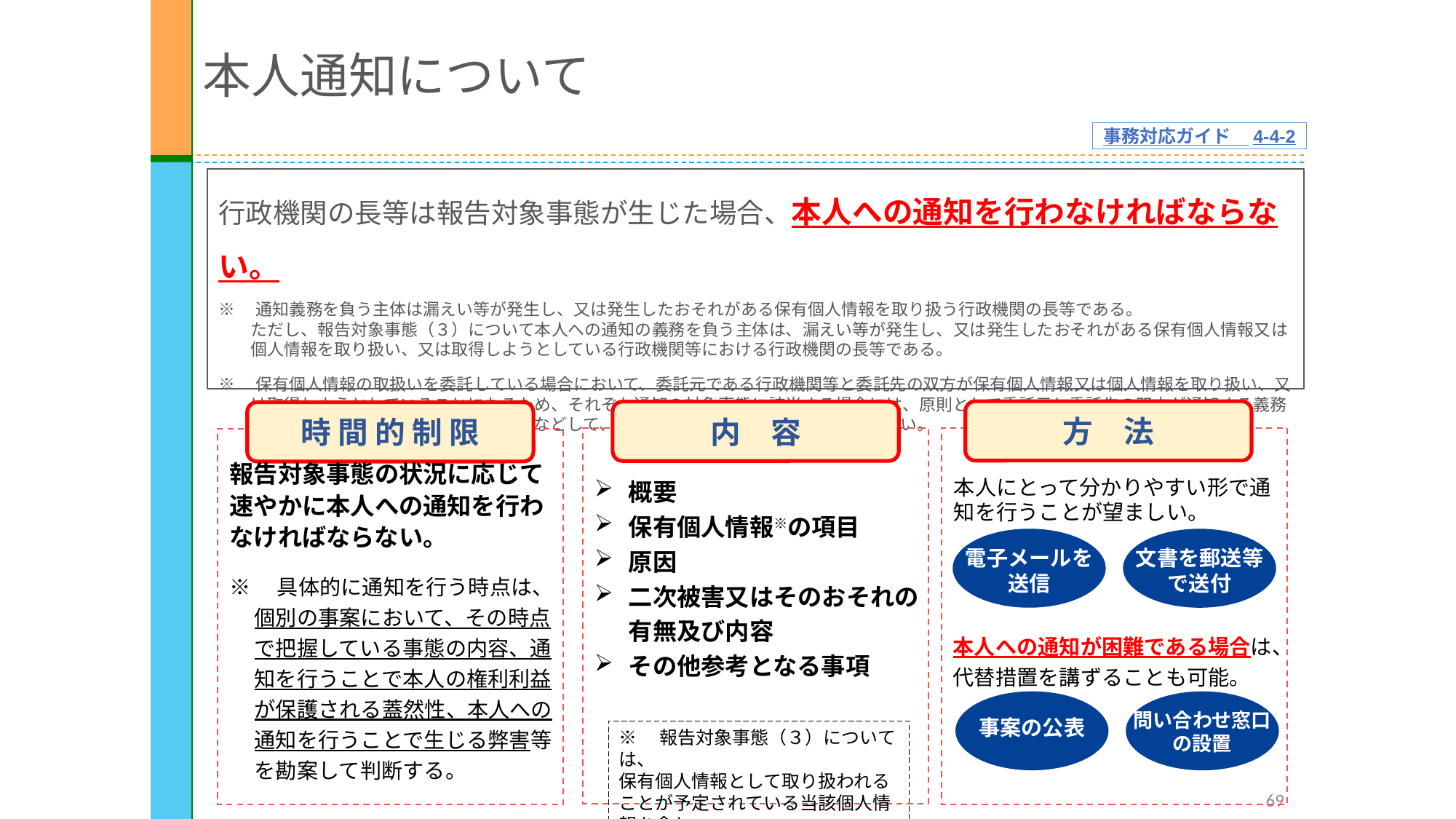

本人通知について
事務対応ガイド　4-4-2

行政機関の長等は報告対象事態が生じた場合、本人への通知を行わなければならない。
※　通知義務を負う主体は漏えい等が発生し、又は発生したおそれがある保有個人情報を取り扱う行政機関の長等である。
ただし、報告対象事態（３）について本人への通知の義務を負う主体は、漏えい等が発生し、又は発生したおそれがある保有個人情報又は個人情報を取り扱い、又は取得しようとしている行政機関等における行政機関の長等である。
※　保有個人情報の取扱いを委託している場合において、委託元である行政機関等と委託先の双方が保有個人情報又は個人情報を取り扱い、又は取得しようとしていることになるため、それぞれ通知の対象事態に該当する場合には、原則として委託元と委託先の双方が通知する義務を負う。委託元及び委託先は連携するなどして、適切な方法で通知を行うことが望ましい。
方　法
内　容
時 間 的 制 限

報告対象事態の状況に応じて速やかに本人への通知を行わなければならない。

※　具体的に通知を行う時点は、個別の事案において、その時点で把握している事態の内容、通知を行うことで本人の権利利益が保護される蓋然性、本人への通知を行うことで生じる弊害等を勘案して判断する。
概要
保有個人情報※の項目
原因
二次被害又はそのおそれの有無及び内容
その他参考となる事項
本人にとって分かりやすい形で通知を行うことが望ましい。

電子メールを
送信

文書を郵送等
で送付
本人への通知が困難である場合は、代替措置を講ずることも可能。

事案の公表

問い合わせ窓口
の設置
※　報告対象事態（３）については、
保有個人情報として取り扱われることが予定されている当該個人情報を含む。
69